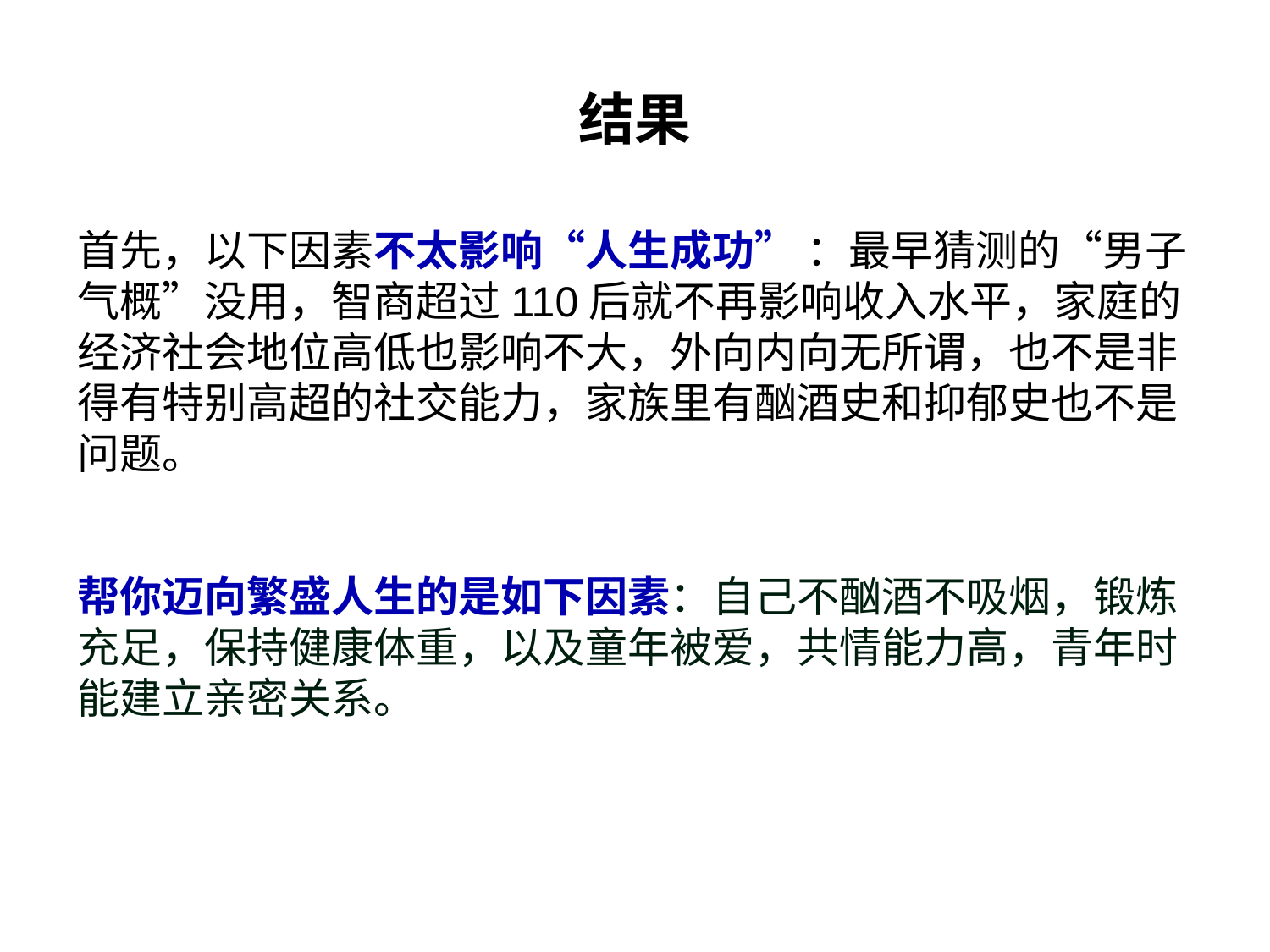

# 结果

首先，以下因素不太影响“人生成功” ：最早猜测的“男子气概”没用，智商超过110后就不再影响收入水平，家庭的经济社会地位高低也影响不大，外向内向无所谓，也不是非得有特别高超的社交能力，家族里有酗酒史和抑郁史也不是问题。
帮你迈向繁盛人生的是如下因素：自己不酗酒不吸烟，锻炼充足，保持健康体重，以及童年被爱，共情能力高，青年时能建立亲密关系。